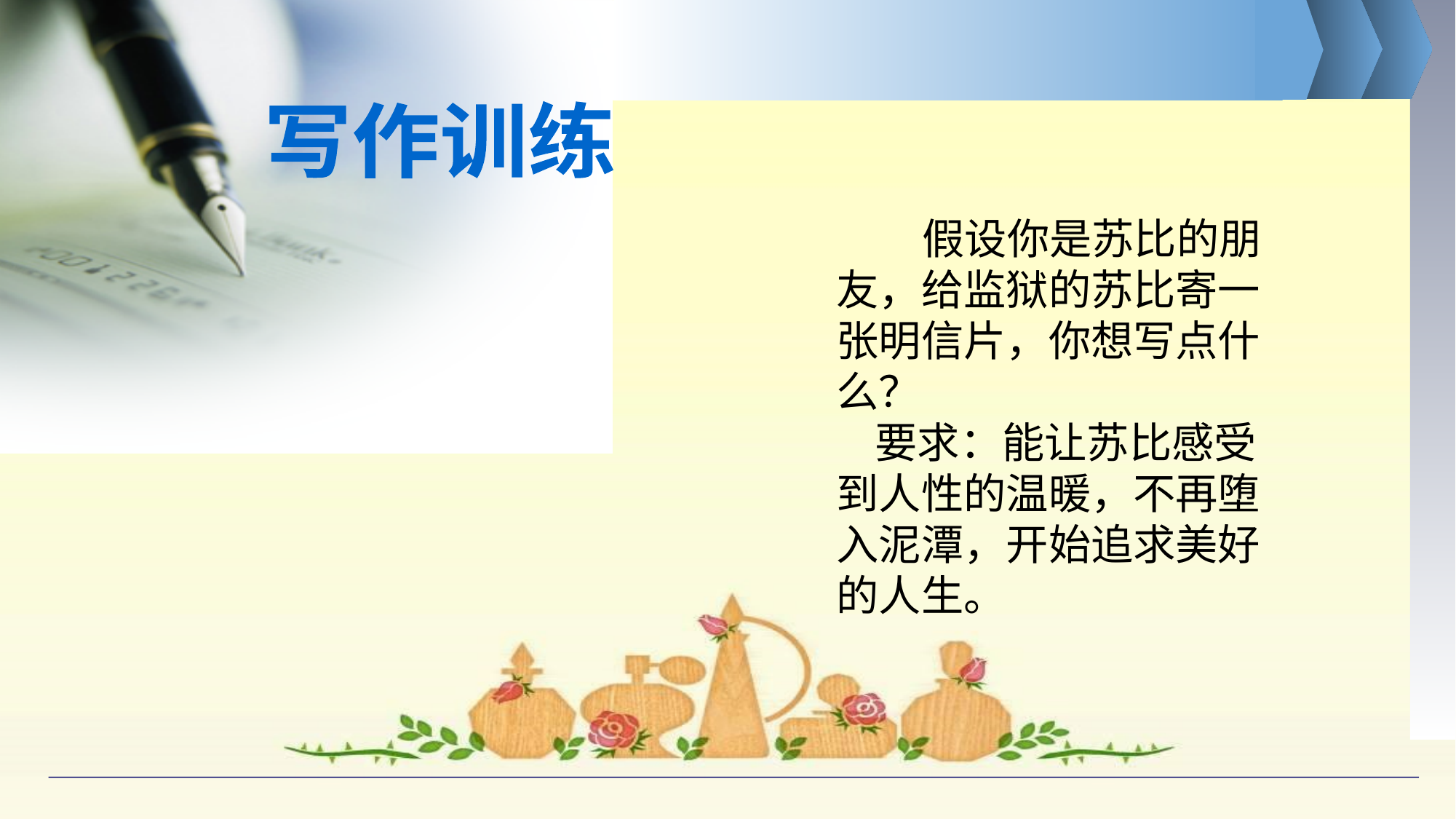

写作训练
        假设你是苏比的朋友，给监狱的苏比寄一张明信片，你想写点什么？
   要求：能让苏比感受到人性的温暖，不再堕入泥潭，开始追求美好的人生。